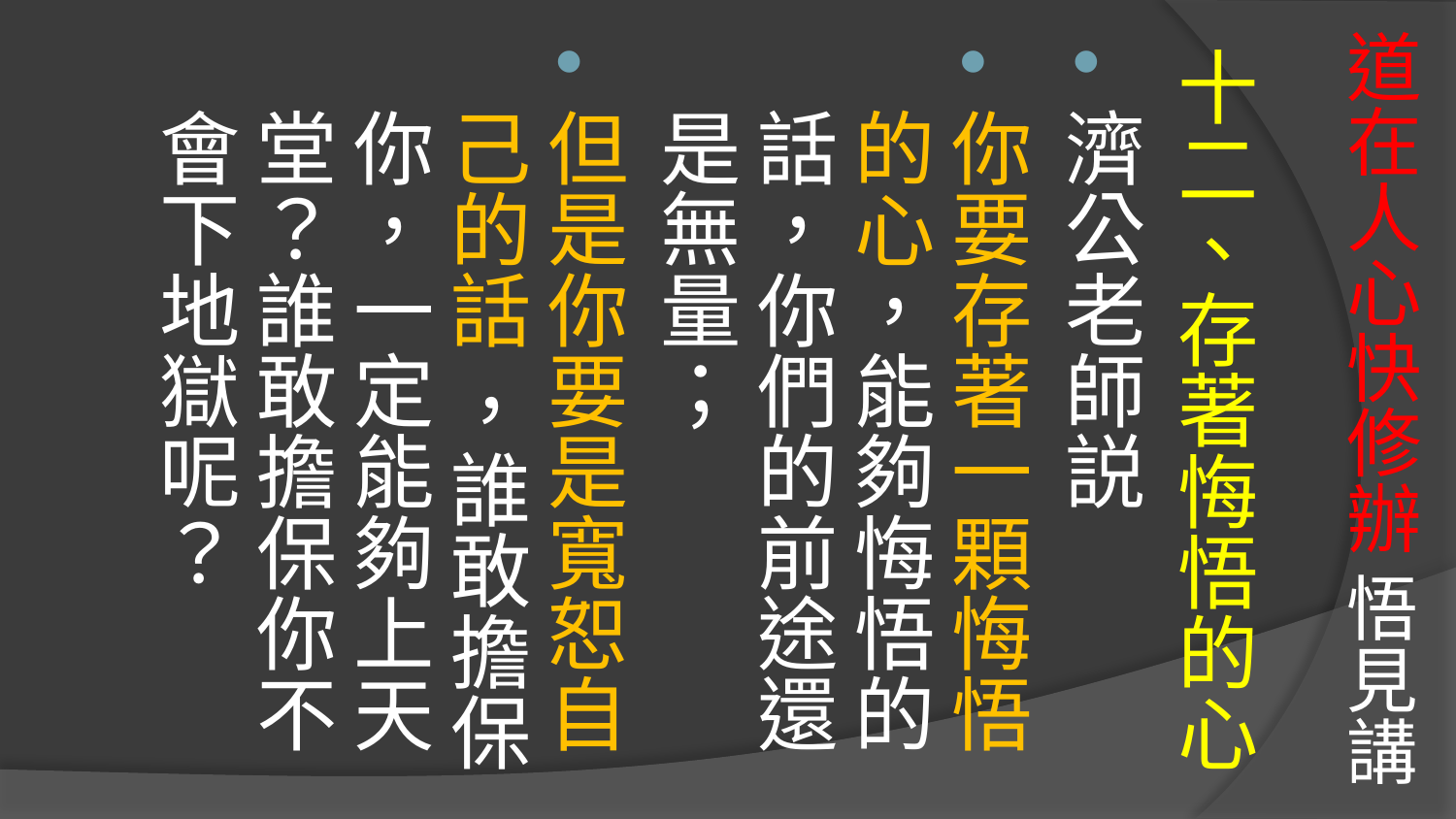

# 道在人心快修辦 悟見講
十二、存著悔悟的心
濟公老師説
你要存著一顆悔悟的心，能夠悔悟的話，你們的前途還是無量；
但是你要是寬恕自己的話 ，誰敢擔保你，一定能夠上天堂？誰敢擔保你不會下地獄呢？